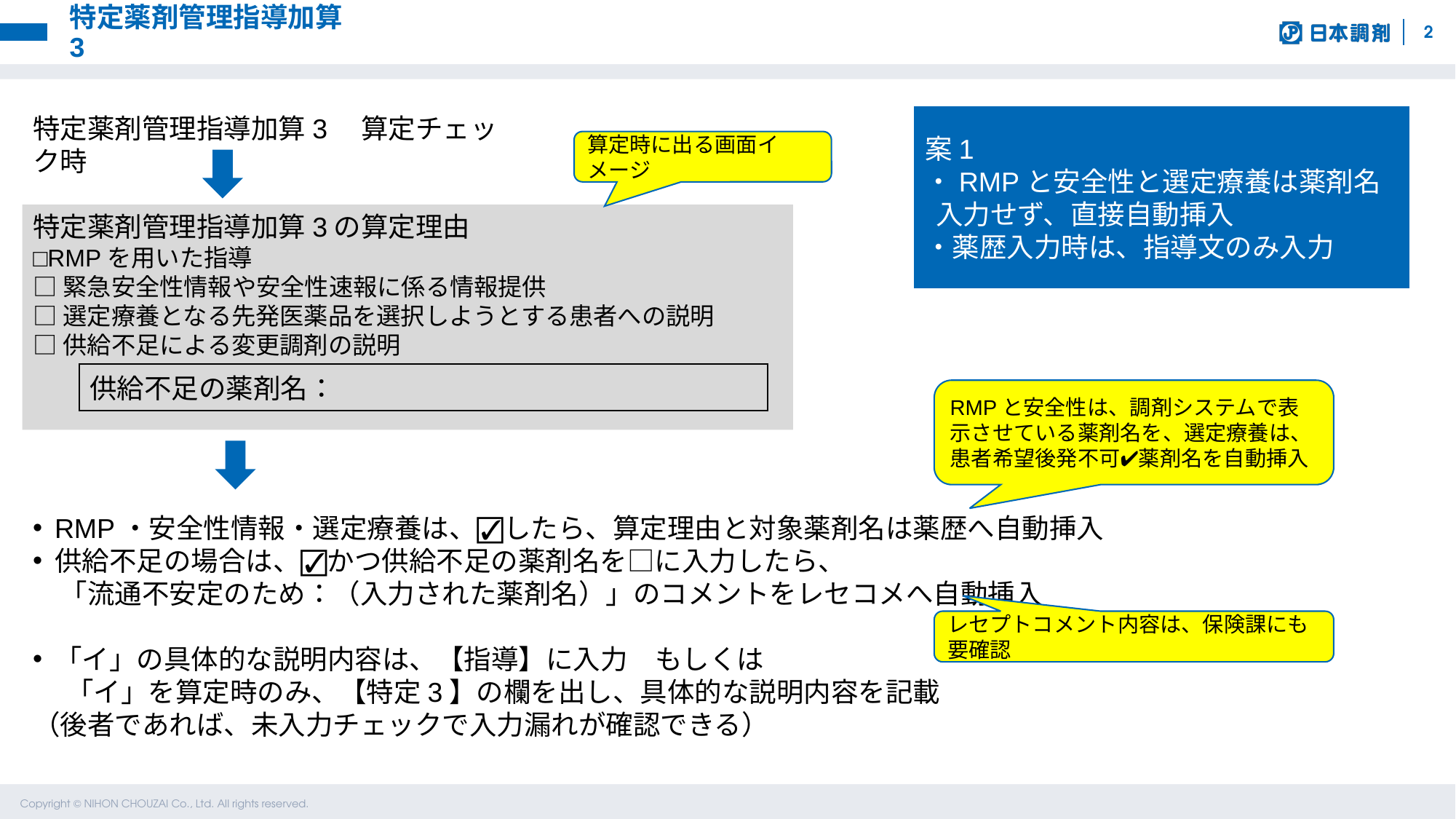

# 特定薬剤管理指導加算3
2
特定薬剤管理指導加算3　算定チェック時
案1
・RMPと安全性と選定療養は薬剤名入力せず、直接自動挿入
・薬歴入力時は、指導文のみ入力
算定時に出る画面イメージ

特定薬剤管理指導加算3の算定理由
□RMPを用いた指導
□緊急安全性情報や安全性速報に係る情報提供
□選定療養となる先発医薬品を選択しようとする患者への説明
□供給不足による変更調剤の説明

供給不足の薬剤名：
RMPと安全性は、調剤システムで表示させている薬剤名を、選定療養は、患者希望後発不可✔薬剤名を自動挿入

RMP・安全性情報・選定療養は、☑したら、算定理由と対象薬剤名は薬歴へ自動挿入
供給不足の場合は、☑かつ供給不足の薬剤名を□に入力したら、
　「流通不安定のため：（入力された薬剤名）」のコメントをレセコメへ自動挿入

「イ」の具体的な説明内容は、【指導】に入力　もしくは
　 「イ」を算定時のみ、【特定3】の欄を出し、具体的な説明内容を記載
（後者であれば、未入力チェックで入力漏れが確認できる）
レセプトコメント内容は、保険課にも要確認